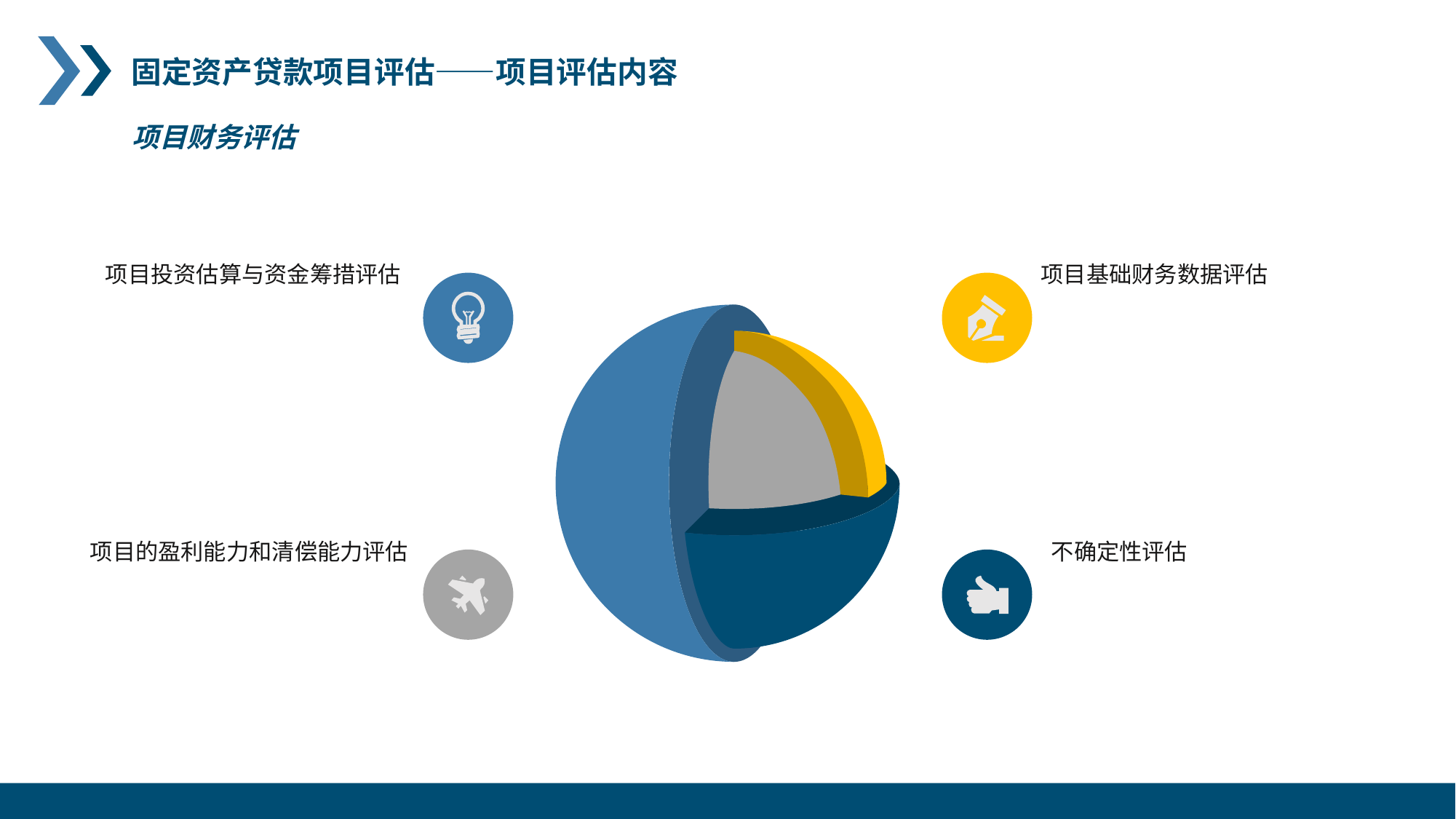

固定资产贷款项目评估——项目评估内容
项目财务评估
项目投资估算与资金筹措评估
项目基础财务数据评估

项目的盈利能力和清偿能力评估
不确定性评估